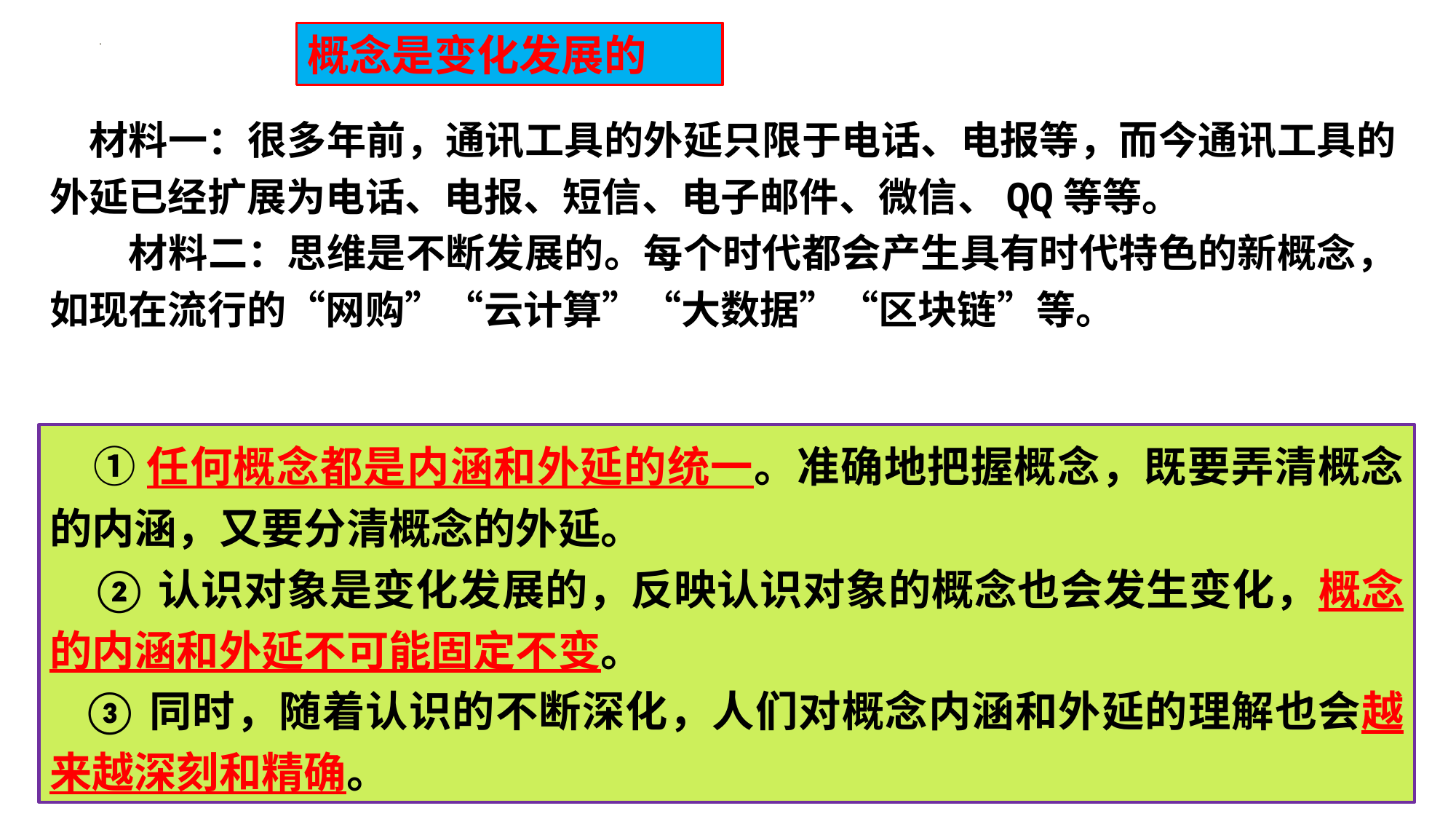

概念是变化发展的
    材料一：很多年前，通讯工具的外延只限于电话、电报等，而今通讯工具的外延已经扩展为电话、电报、短信、电子邮件、微信、QQ等等。
　　材料二：思维是不断发展的。每个时代都会产生具有时代特色的新概念，如现在流行的“网购”“云计算”“大数据”“区块链”等。
     ①任何概念都是内涵和外延的统一。准确地把握概念，既要弄清概念的内涵，又要分清概念的外延。
    ②认识对象是变化发展的，反映认识对象的概念也会发生变化，概念的内涵和外延不可能固定不变。
   ③同时，随着认识的不断深化，人们对概念内涵和外延的理解也会越来越深刻和精确。